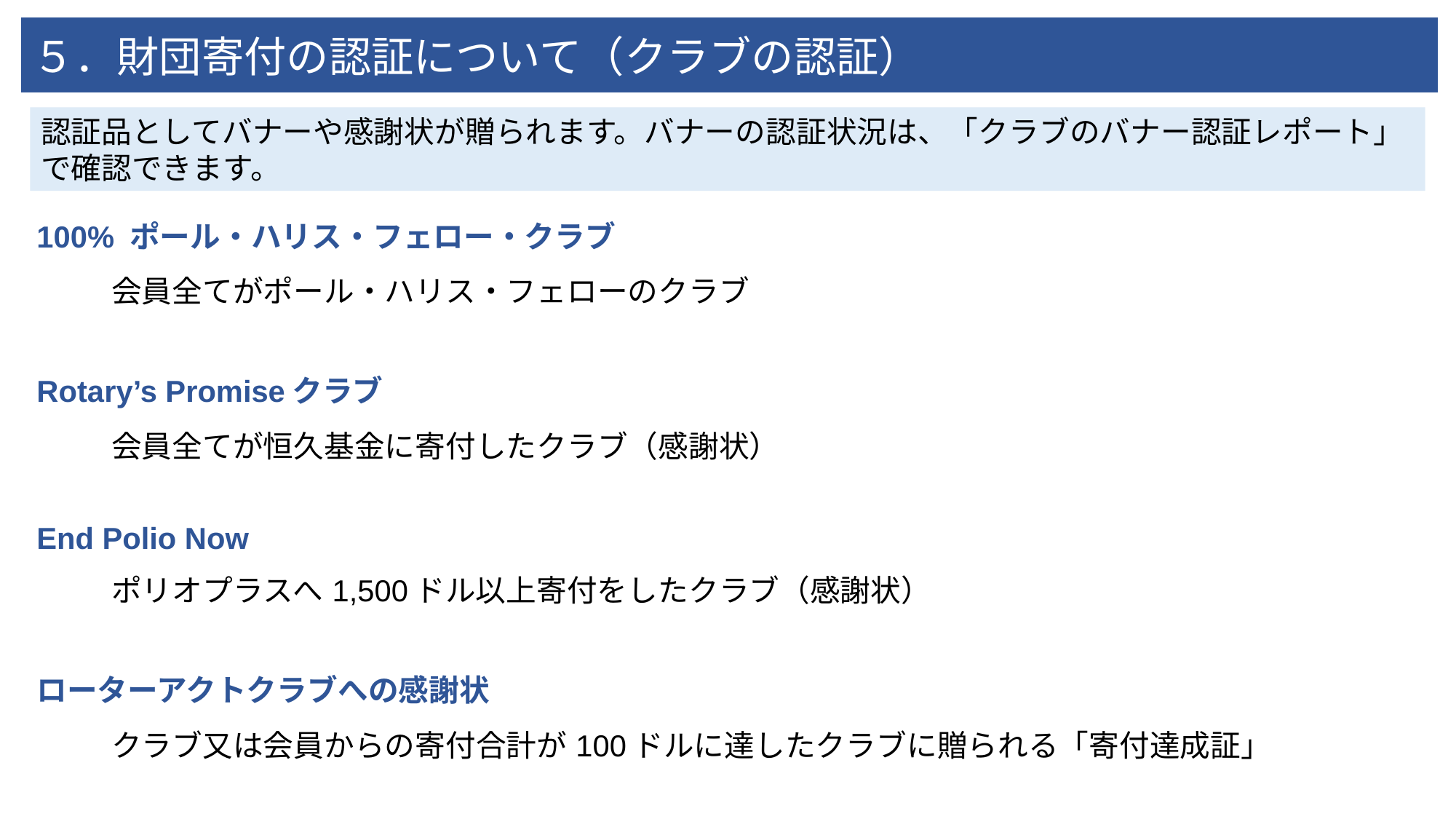

５．財団寄付の認証について（クラブの認証）
認証品としてバナーや感謝状が贈られます。バナーの認証状況は、「クラブのバナー認証レポート」で確認できます。
| 100% ポール・ハリス・フェロー・クラブ |  |
| --- | --- |
|  | 会員全てがポール・ハリス・フェローのクラブ |
|  |  |
| Rotary’s Promiseクラブ |  |
|  | 会員全てが恒久基金に寄付したクラブ（感謝状） |
|  |  |
| End Polio Now |  |
|  | ポリオプラスへ1,500ドル以上寄付をしたクラブ（感謝状） |
|  |  |
| ローターアクトクラブへの感謝状 |  |
|  | クラブ又は会員からの寄付合計が100ドルに達したクラブに贈られる「寄付達成証」 |